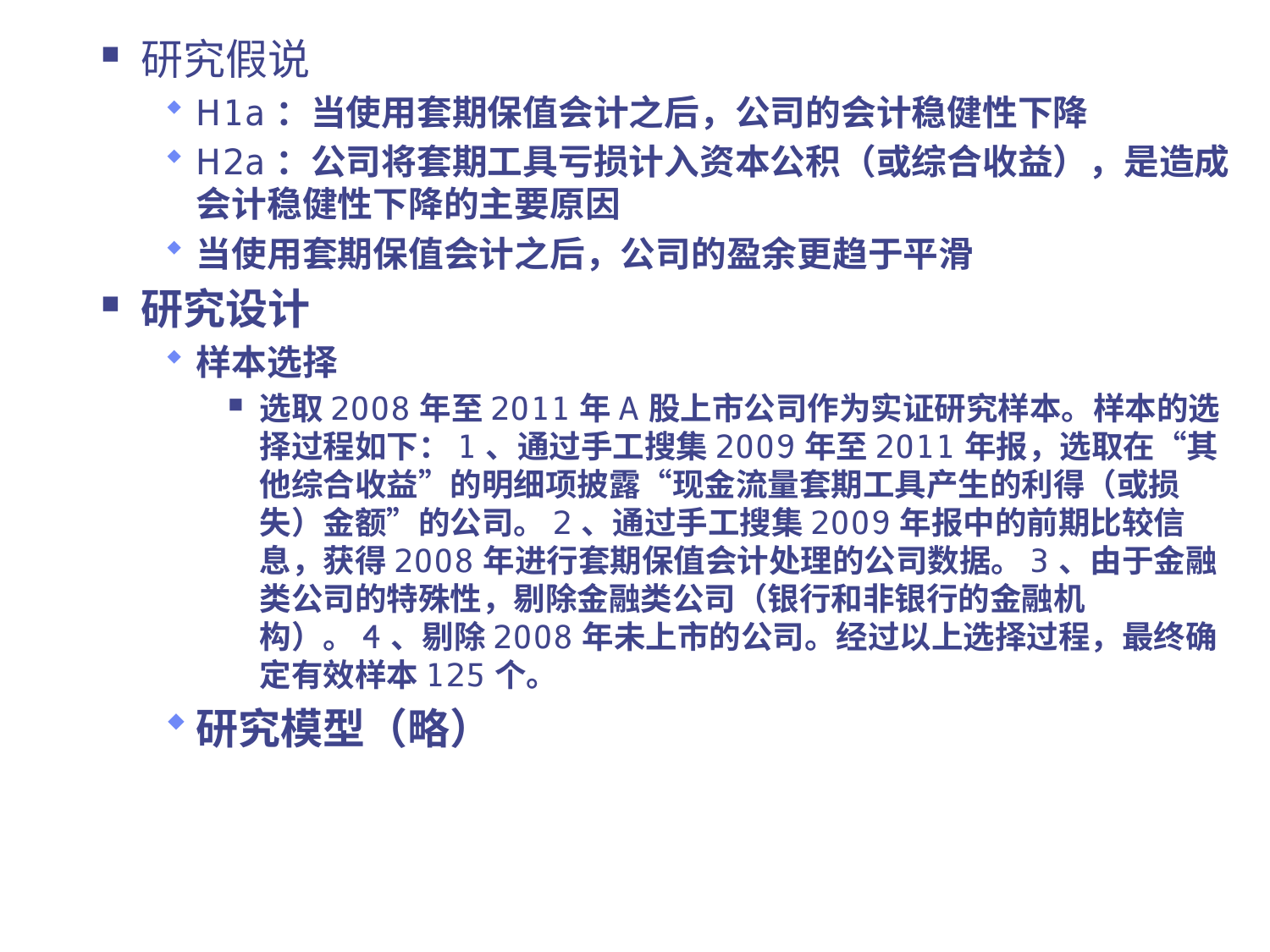

研究假说
H1a：当使用套期保值会计之后，公司的会计稳健性下降
H2a：公司将套期工具亏损计入资本公积（或综合收益），是造成会计稳健性下降的主要原因
当使用套期保值会计之后，公司的盈余更趋于平滑
研究设计
样本选择
选取2008年至2011年A股上市公司作为实证研究样本。样本的选择过程如下：1、通过手工搜集2009年至2011年报，选取在“其他综合收益”的明细项披露“现金流量套期工具产生的利得（或损失）金额”的公司。2、通过手工搜集2009年报中的前期比较信息，获得2008年进行套期保值会计处理的公司数据。3、由于金融类公司的特殊性，剔除金融类公司（银行和非银行的金融机构）。4、剔除2008年未上市的公司。经过以上选择过程，最终确定有效样本125个。
研究模型（略）